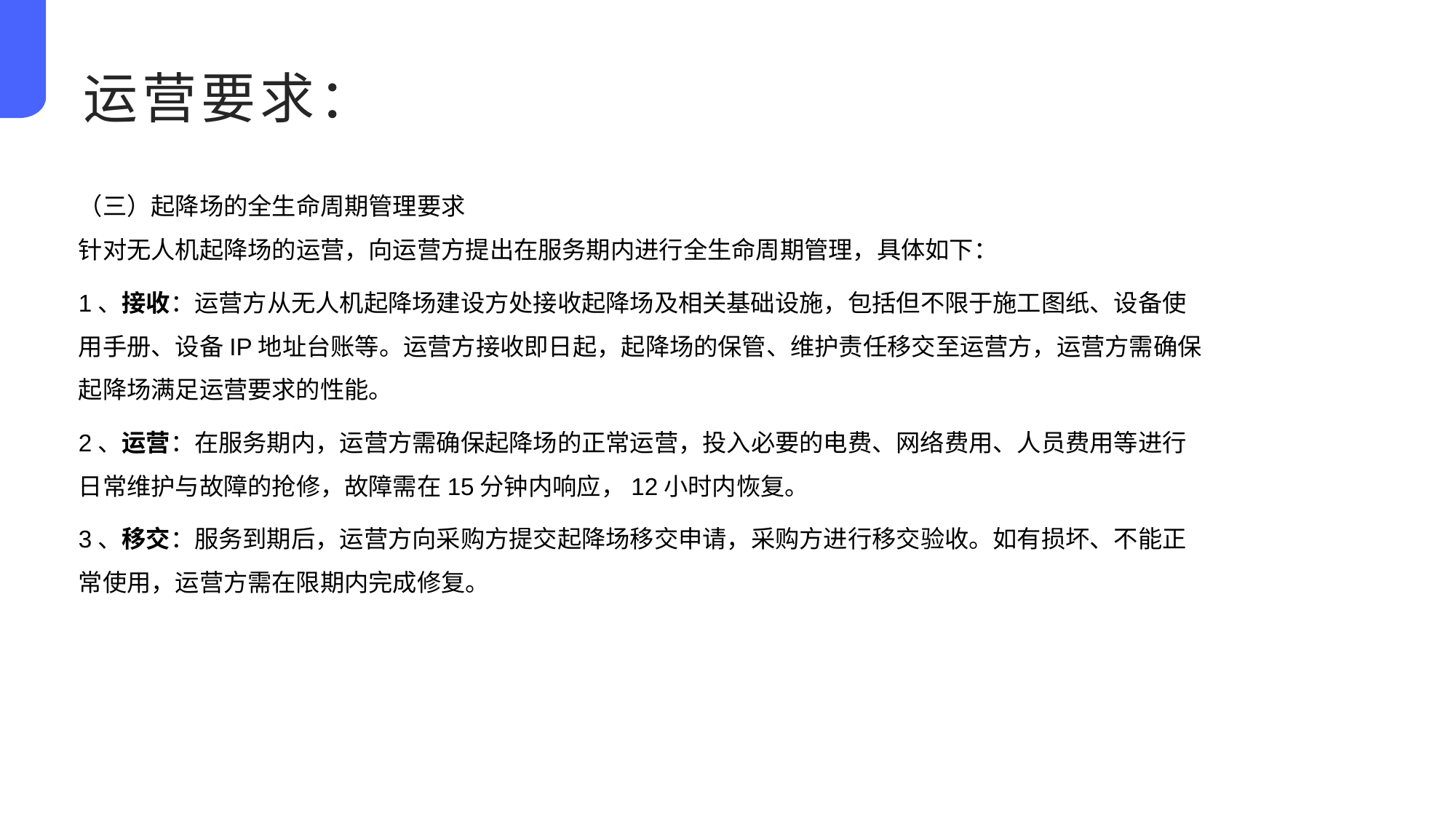

运营要求：
（三）起降场的全生命周期管理要求
针对无人机起降场的运营，向运营方提出在服务期内进行全生命周期管理，具体如下：
1、接收：运营方从无人机起降场建设方处接收起降场及相关基础设施，包括但不限于施工图纸、设备使用手册、设备IP地址台账等。运营方接收即日起，起降场的保管、维护责任移交至运营方，运营方需确保起降场满足运营要求的性能。
2、运营：在服务期内，运营方需确保起降场的正常运营，投入必要的电费、网络费用、人员费用等进行日常维护与故障的抢修，故障需在15分钟内响应，12小时内恢复。
3、移交：服务到期后，运营方向采购方提交起降场移交申请，采购方进行移交验收。如有损坏、不能正常使用，运营方需在限期内完成修复。

29